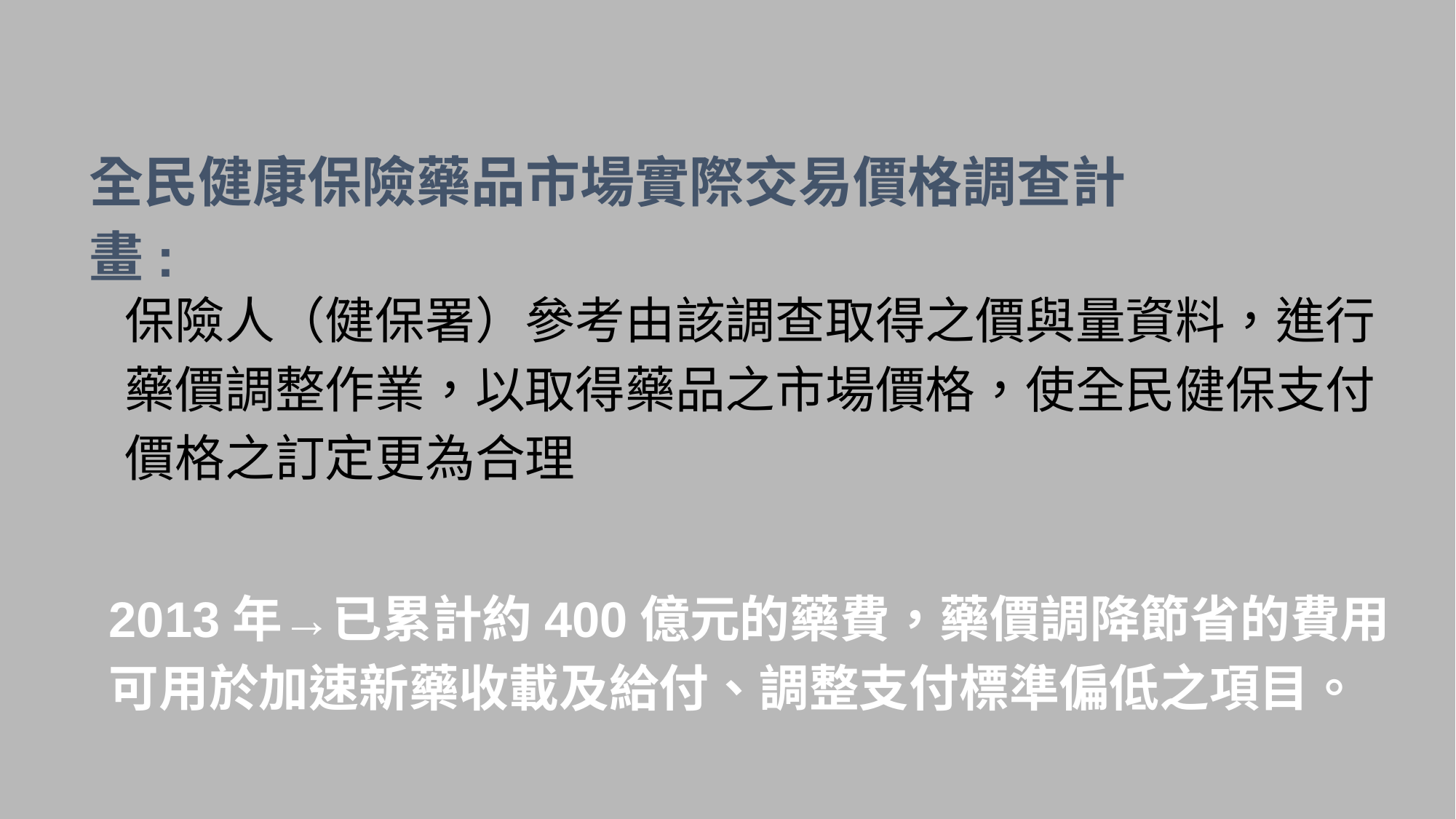

全民健康保險藥品市場實際交易價格調查計畫:
保險人（健保署）參考由該調查取得之價與量資料，進行藥價調整作業，以取得藥品之市場價格，使全民健保支付價格之訂定更為合理
2013年→已累計約400億元的藥費，藥價調降節省的費用可用於加速新藥收載及給付、調整支付標準偏低之項目。